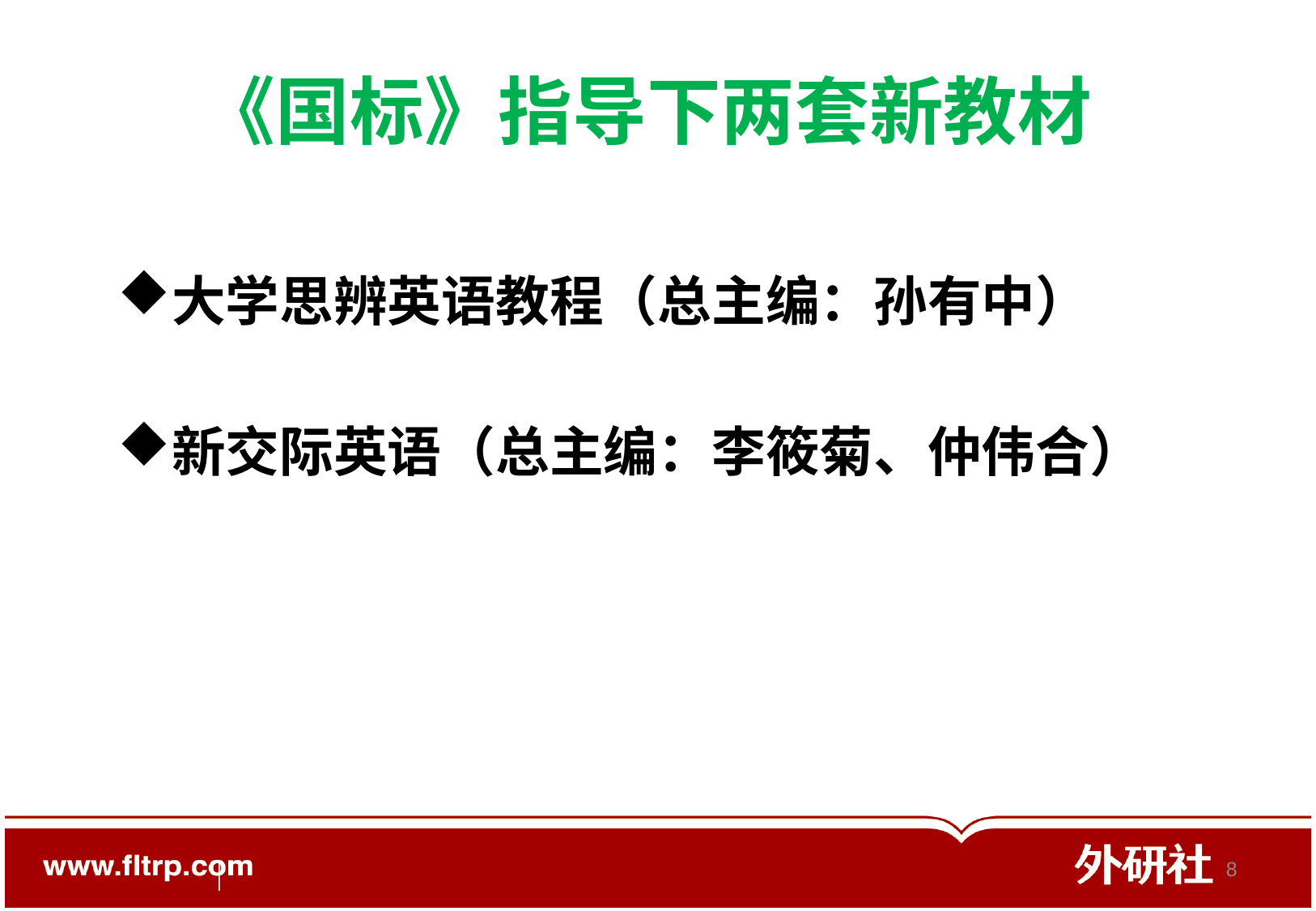

# 《国标》指导下两套新教材
大学思辨英语教程（总主编：孙有中）

新交际英语（总主编：李筱菊、仲伟合）

8